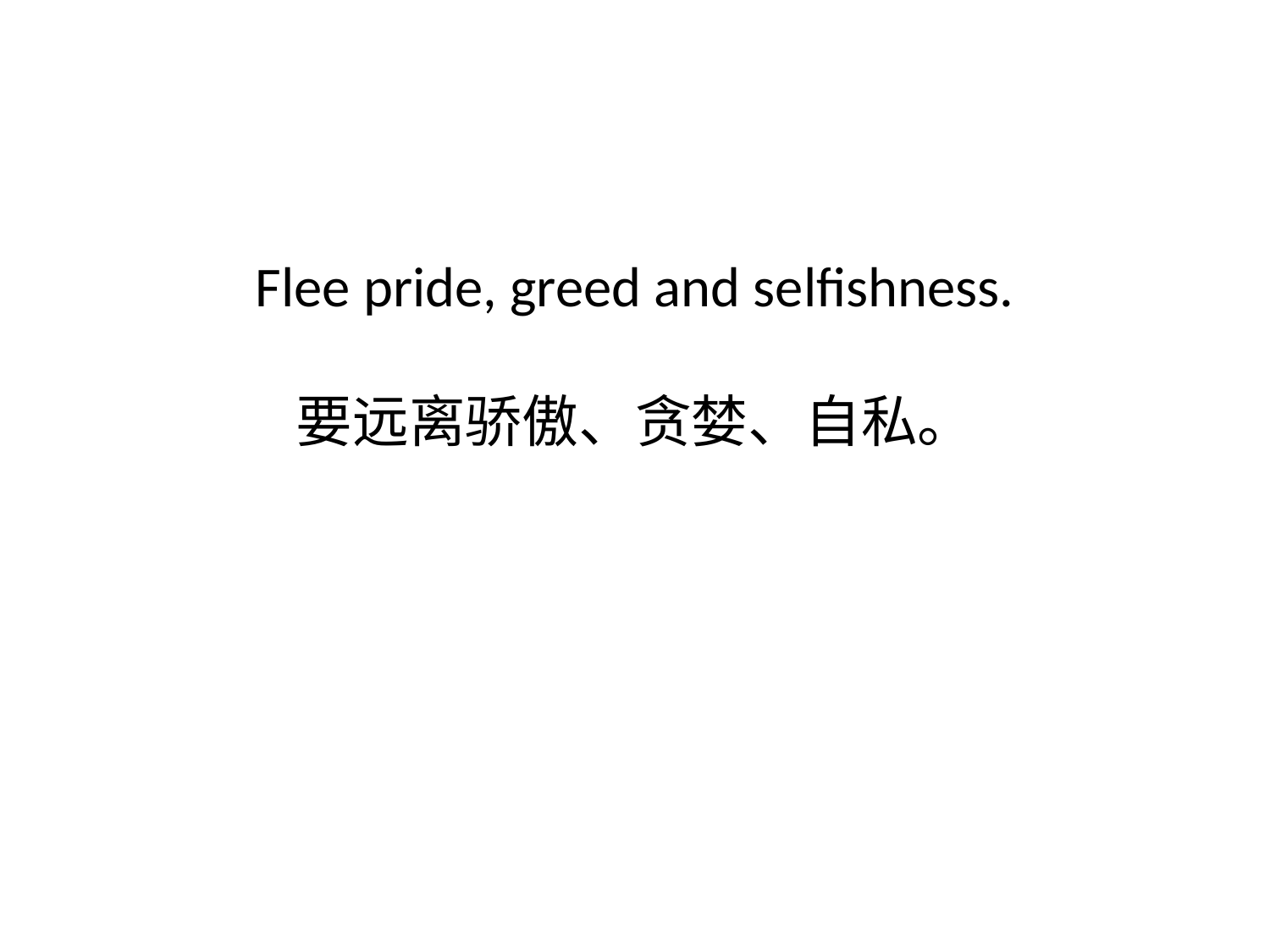

# Flee pride, greed and selfishness. 要远离骄傲、贪婪、自私。